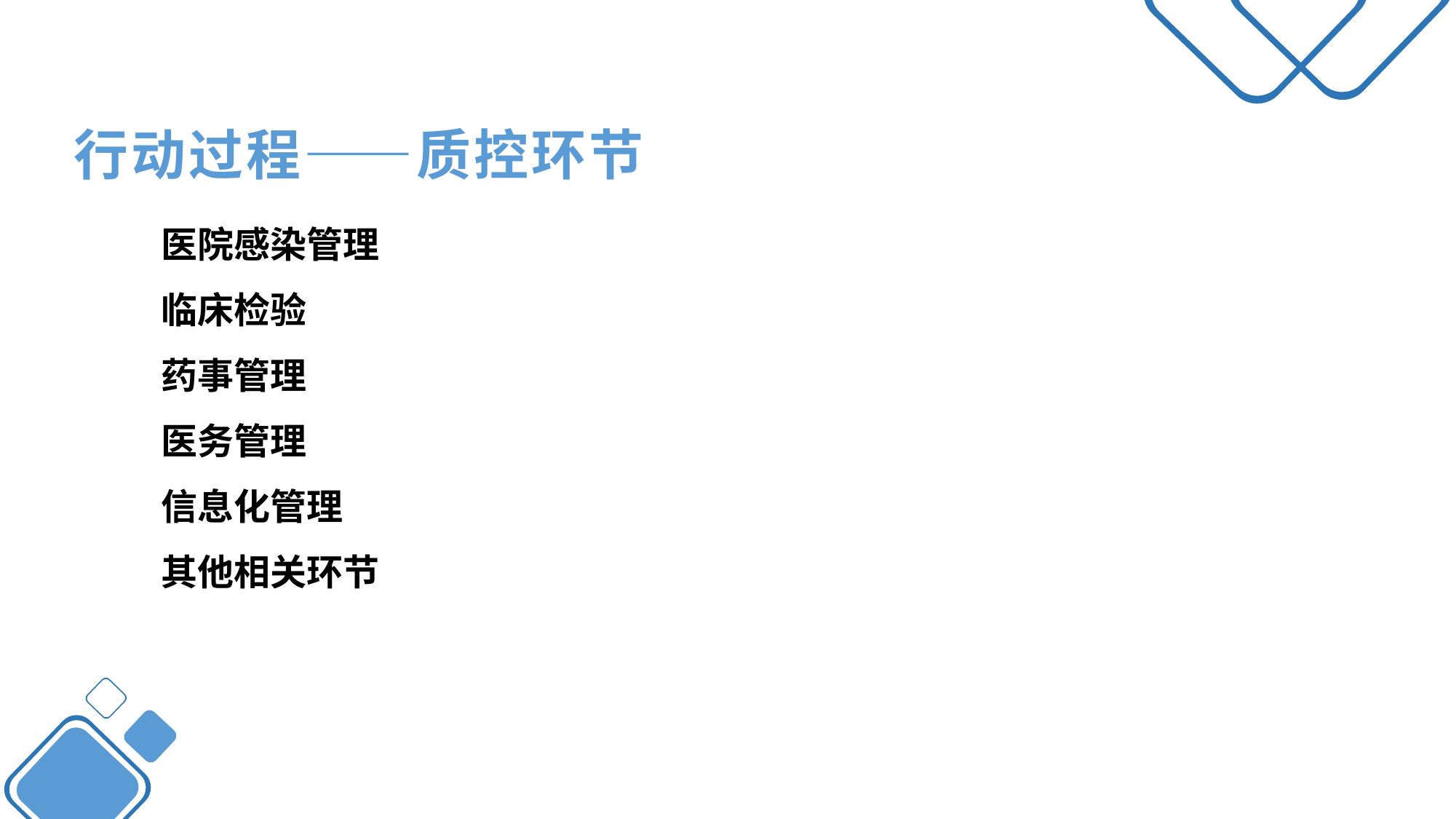

行动过程——质控环节
医院感染管理
临床检验
药事管理
医务管理
信息化管理
其他相关环节